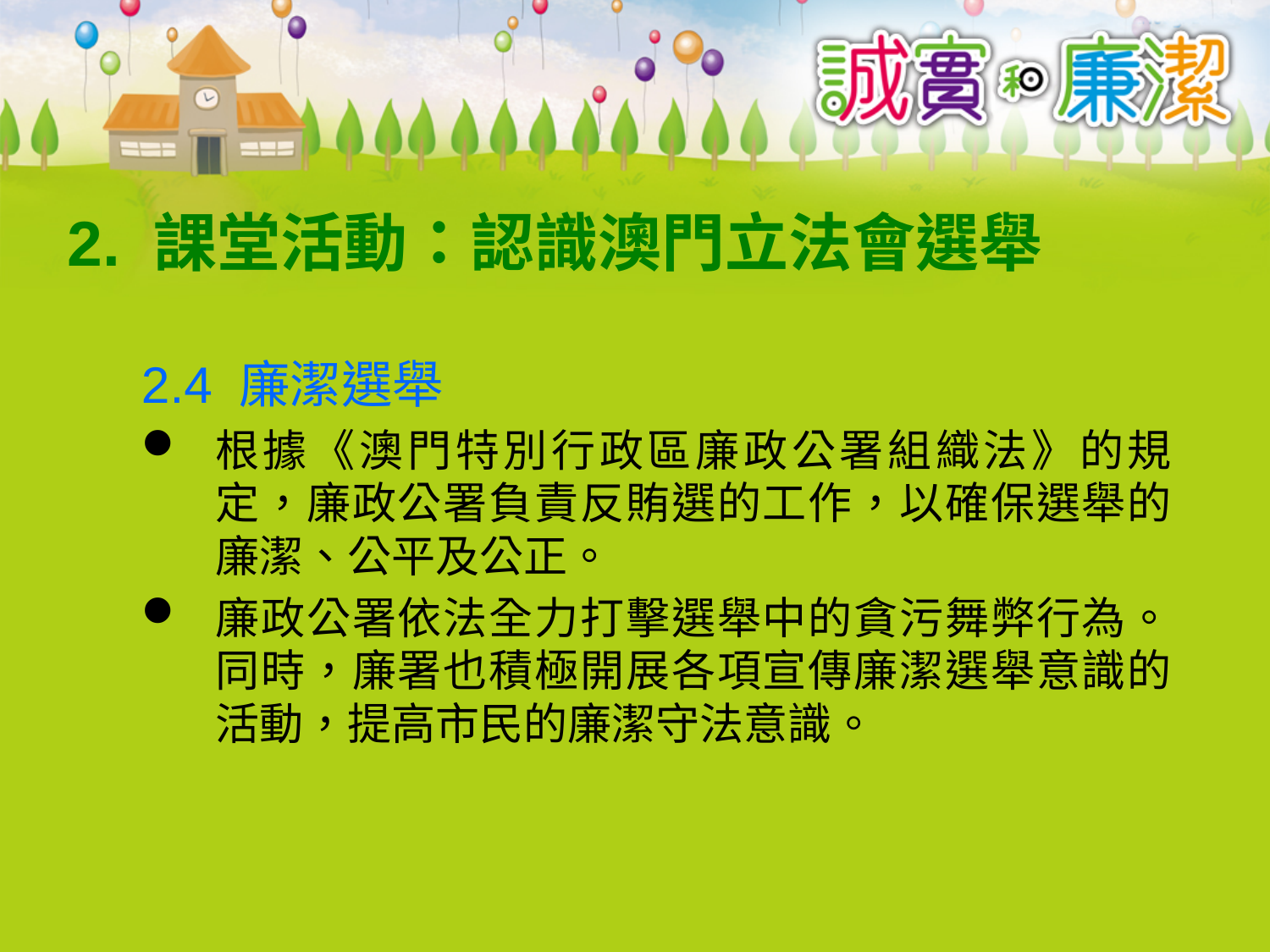

# 2. 課堂活動：認識澳門立法會選舉
2.4 廉潔選舉
根據《澳門特別行政區廉政公署組織法》的規定，廉政公署負責反賄選的工作，以確保選舉的廉潔、公平及公正。
廉政公署依法全力打擊選舉中的貪污舞弊行為。同時，廉署也積極開展各項宣傳廉潔選舉意識的活動，提高市民的廉潔守法意識。